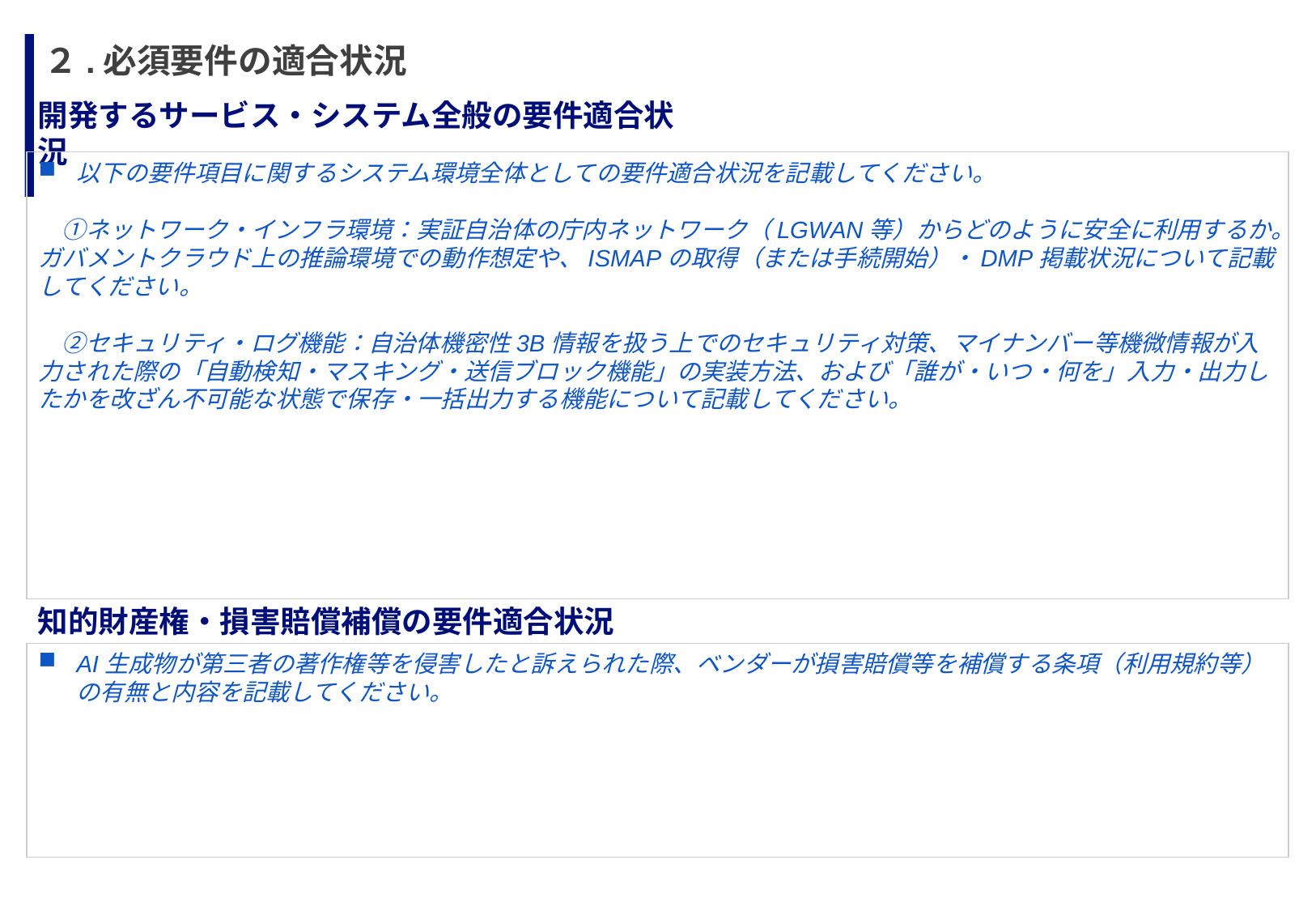

# ２.必須要件の適合状況

開発するサービス・システム全般の要件適合状況
以下の要件項目に関するシステム環境全体としての要件適合状況を記載してください。

　①ネットワーク・インフラ環境：実証自治体の庁内ネットワーク（LGWAN等）からどのように安全に利用するか。ガバメントクラウド上の推論環境での動作想定や、ISMAPの取得（または手続開始）・DMP掲載状況について記載してください。

　②セキュリティ・ログ機能：自治体機密性3B情報を扱う上でのセキュリティ対策、マイナンバー等機微情報が入力された際の「自動検知・マスキング・送信ブロック機能」の実装方法、および「誰が・いつ・何を」入力・出力したかを改ざん不可能な状態で保存・一括出力する機能について記載してください。
知的財産権・損害賠償補償の要件適合状況
AI生成物が第三者の著作権等を侵害したと訴えられた際、ベンダーが損害賠償等を補償する条項（利用規約等）の有無と内容を記載してください。